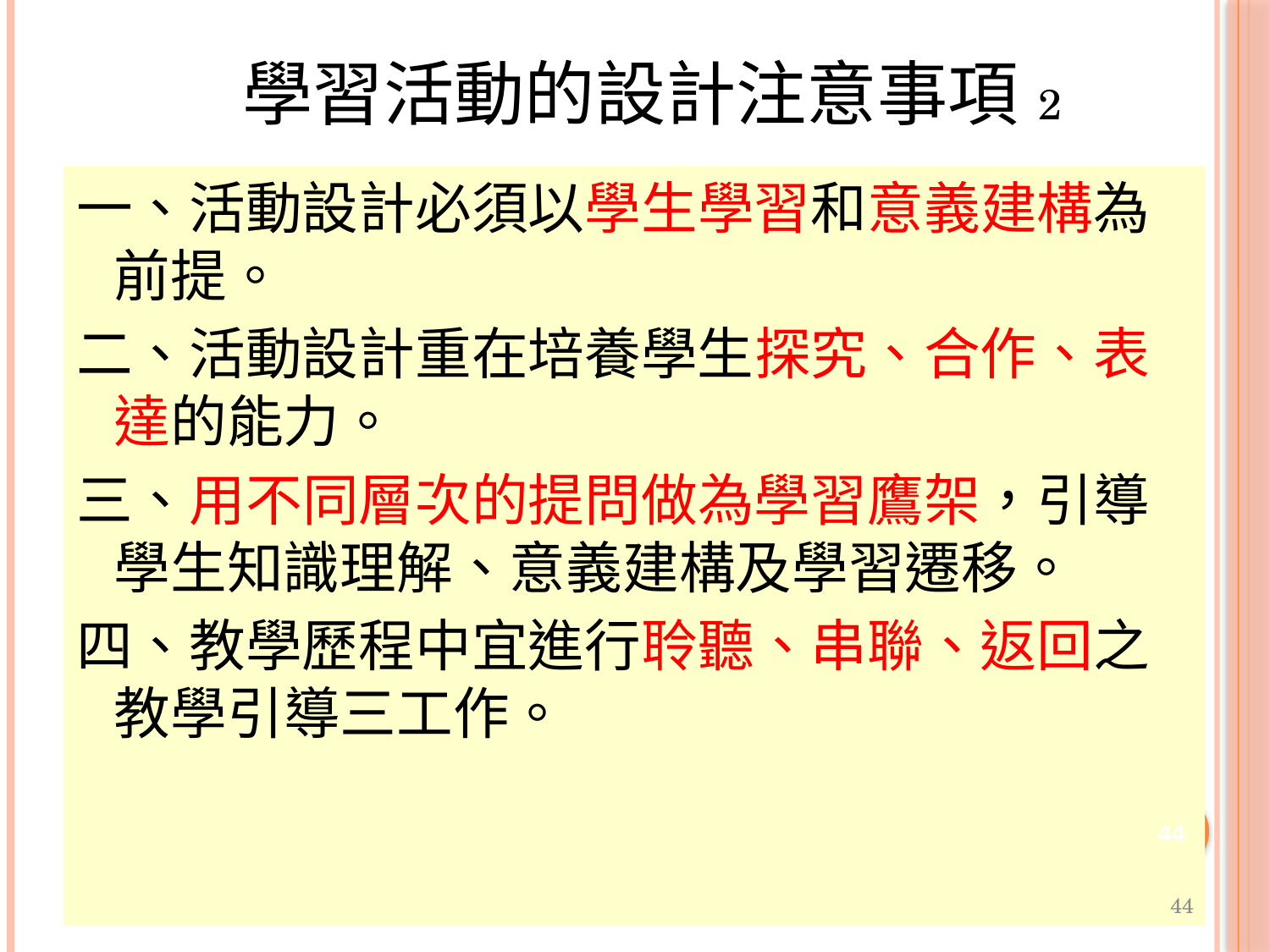

學習活動的設計注意事項2
一、活動設計必須以學生學習和意義建構為前提。
二、活動設計重在培養學生探究、合作、表達的能力。
三、用不同層次的提問做為學習鷹架，引導學生知識理解、意義建構及學習遷移。
四、教學歷程中宜進行聆聽、串聯、返回之教學引導三工作。

44
44